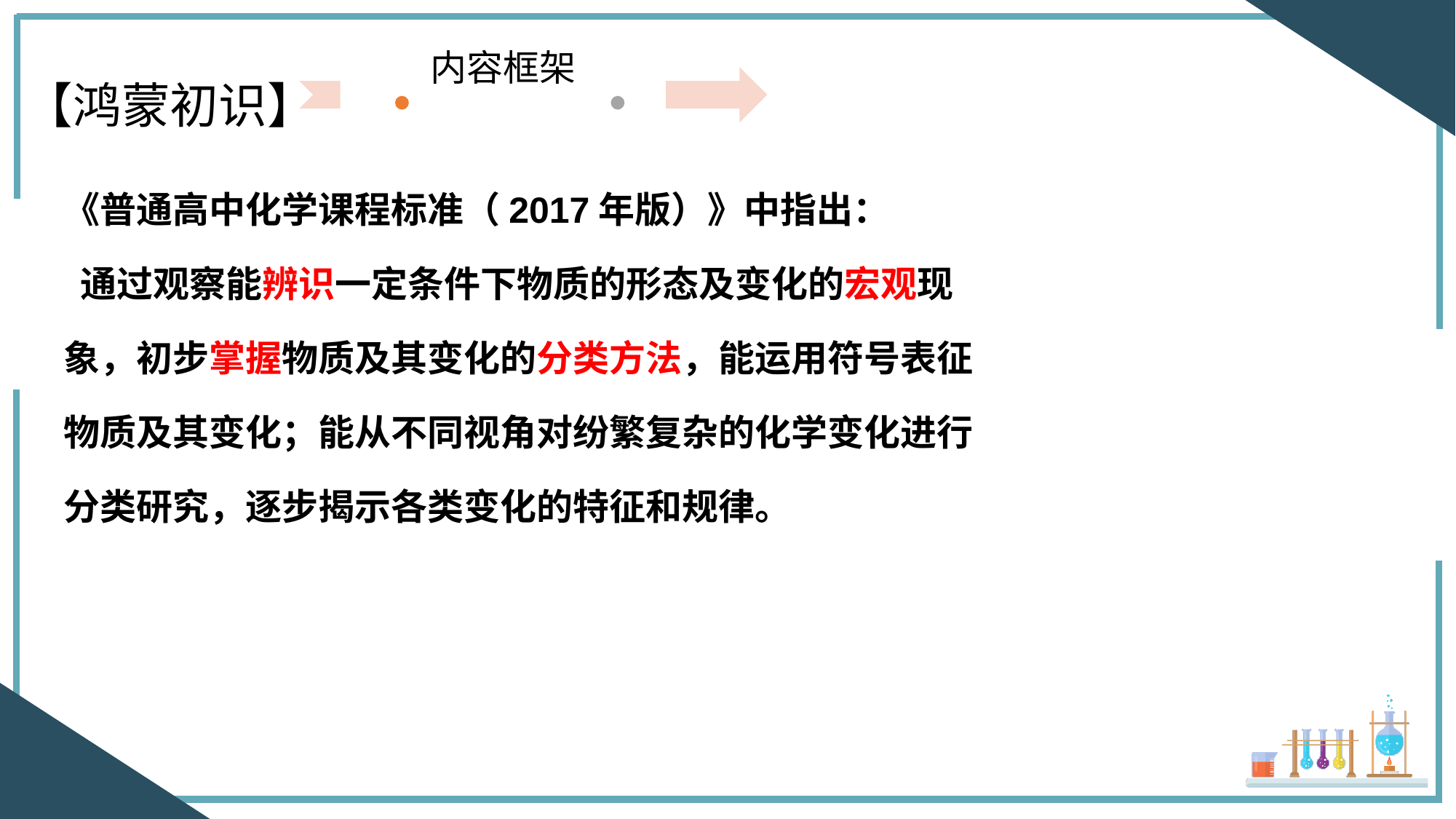

内容框架

【鸿蒙初识】

《普通高中化学课程标准（2017年版）》中指出：
 通过观察能辨识一定条件下物质的形态及变化的宏观现象，初步掌握物质及其变化的分类方法，能运用符号表征物质及其变化；能从不同视角对纷繁复杂的化学变化进行分类研究，逐步揭示各类变化的特征和规律。